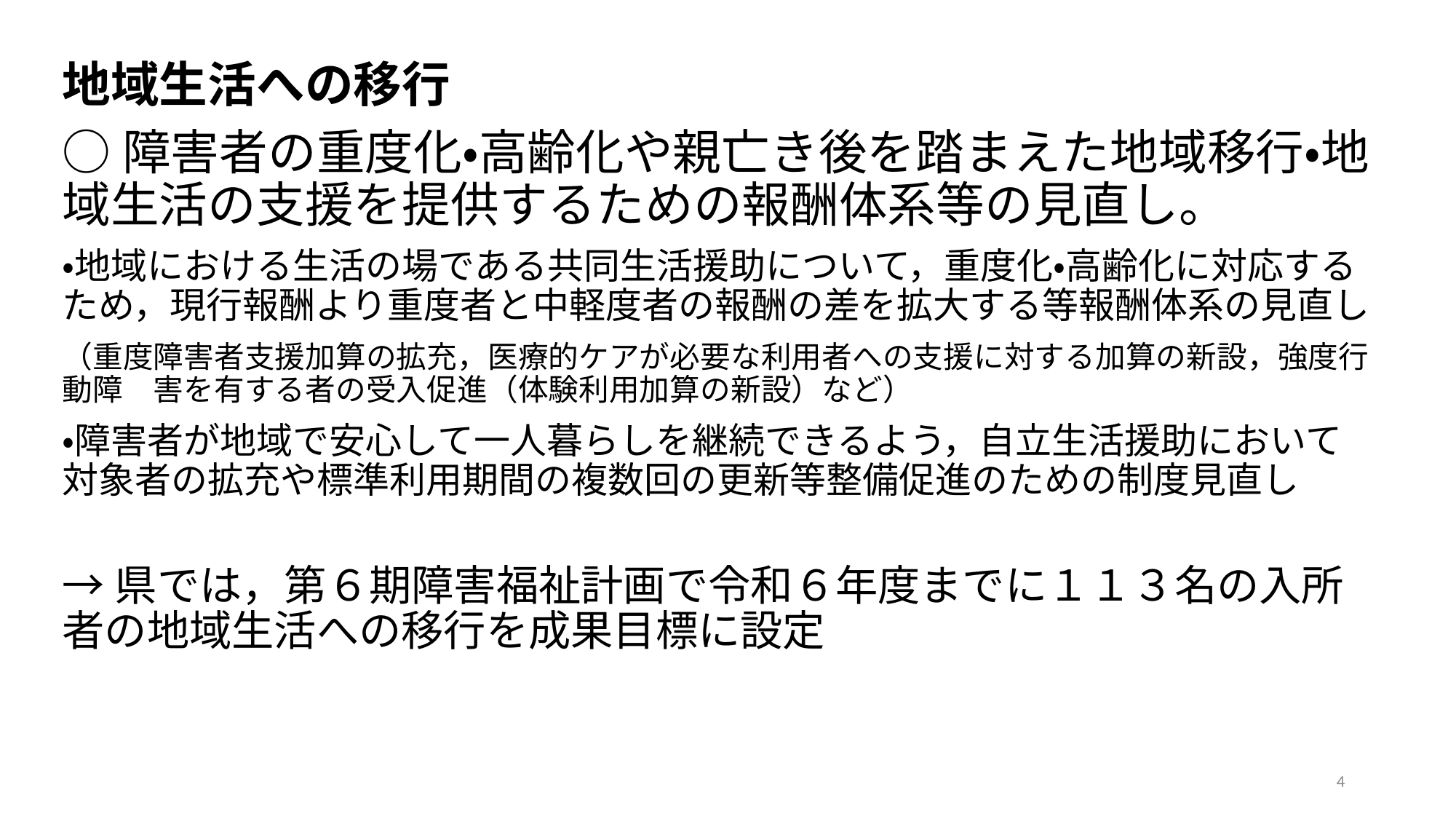

地域生活への移行
○障害者の重度化・高齢化や親亡き後を踏まえた地域移行・地域生活の支援を提供するための報酬体系等の見直し。
・地域における生活の場である共同生活援助について，重度化・高齢化に対応するため，現行報酬より重度者と中軽度者の報酬の差を拡大する等報酬体系の見直し
（重度障害者支援加算の拡充，医療的ケアが必要な利用者への支援に対する加算の新設，強度行動障　害を有する者の受入促進（体験利用加算の新設）など）
・障害者が地域で安心して一人暮らしを継続できるよう，自立生活援助において対象者の拡充や標準利用期間の複数回の更新等整備促進のための制度見直し

→県では，第６期障害福祉計画で令和６年度までに１１３名の入所者の地域生活への移行を成果目標に設定

4